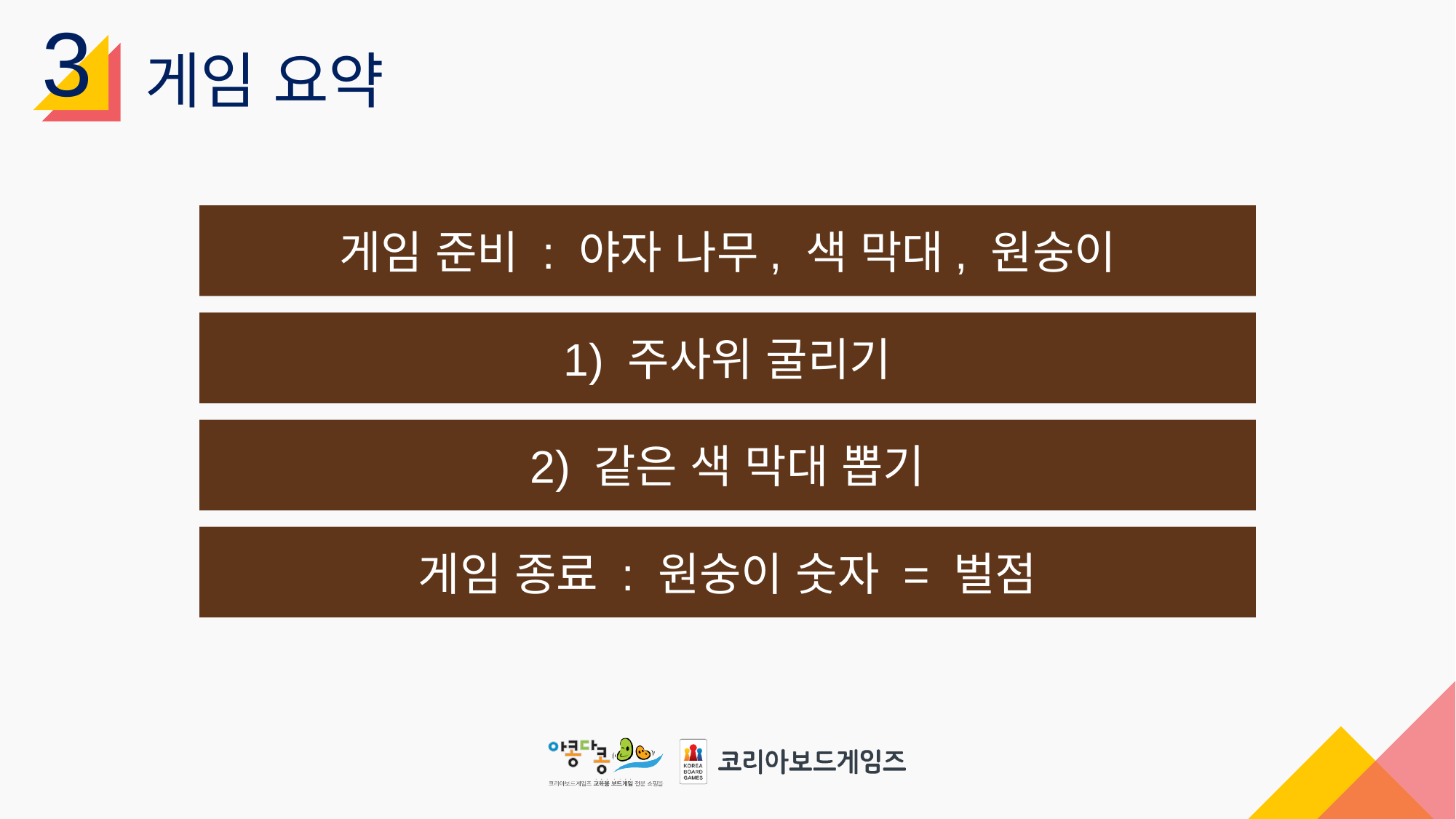

3
게임 요약
게임 준비 : 야자 나무, 색 막대, 원숭이
1) 주사위 굴리기
2) 같은 색 막대 뽑기
게임 종료 : 원숭이 숫자 = 벌점